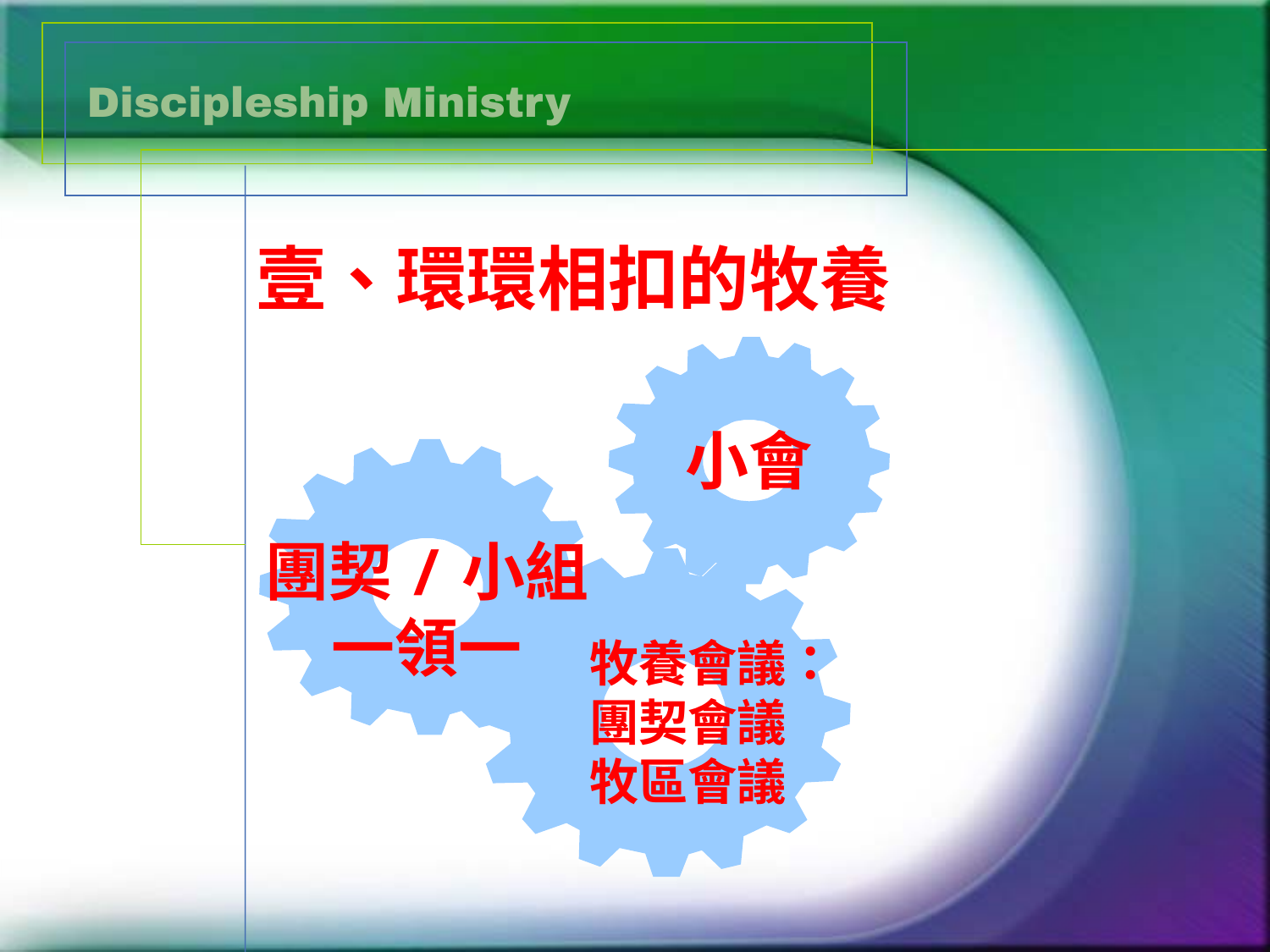

# Discipleship Ministry
壹、環環相扣的牧養

小會
團契/小組
一領一
牧養會議：
團契會議
牧區會議